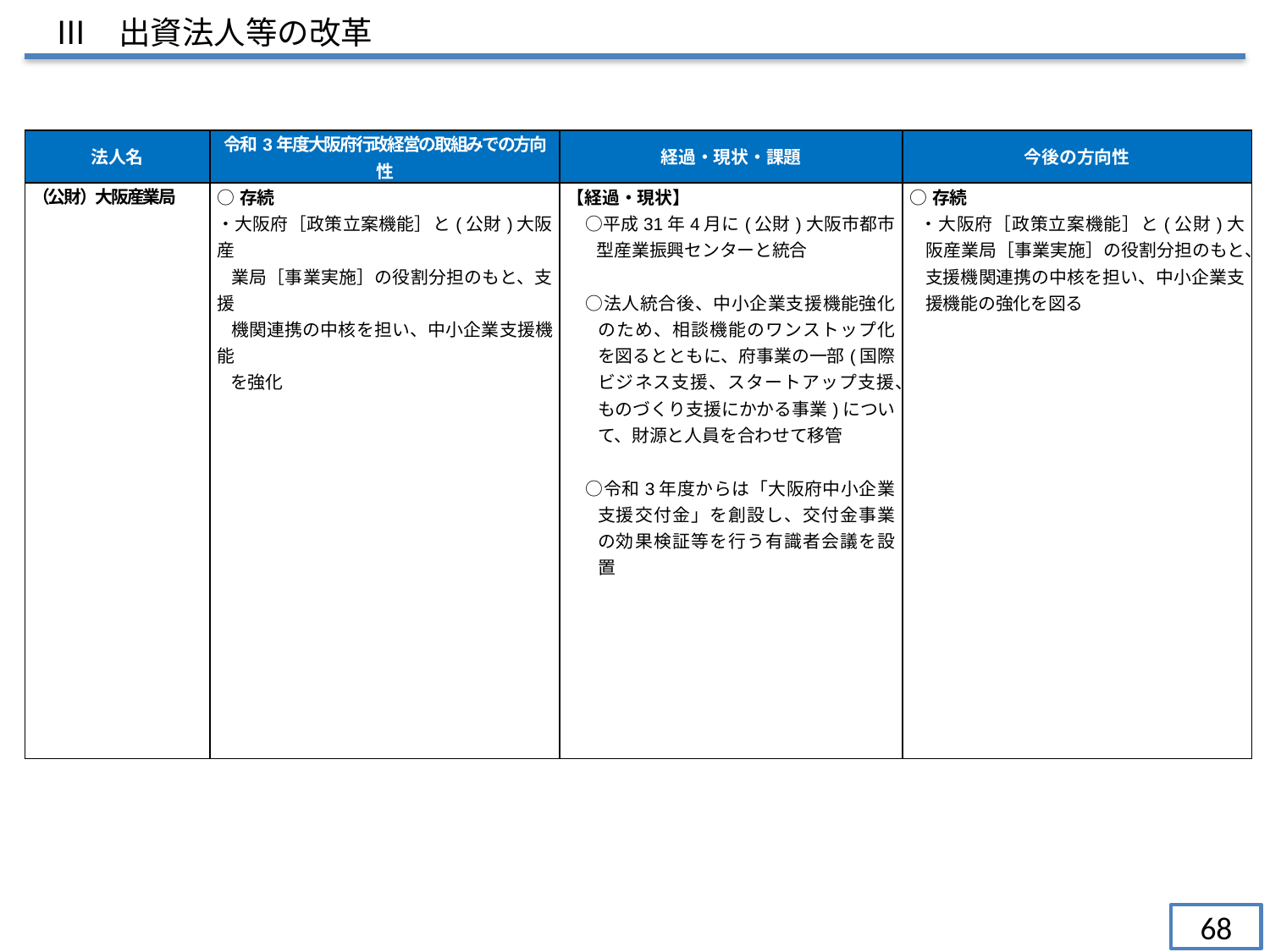

Ⅲ　出資法人等の改革
| 法人名 | 令和3年度大阪府行政経営の取組みでの方向性 | 経過・現状・課題 | 今後の方向性 |
| --- | --- | --- | --- |
| （公財）大阪産業局 | ○存続 ・大阪府［政策立案機能］と(公財)大阪産 業局［事業実施］の役割分担のもと、支援 機関連携の中核を担い、中小企業支援機能 を強化 | 【経過・現状】 　○平成31年4月に(公財)大阪市都市型産業振興センターと統合 　○法人統合後、中小企業支援機能強化のため、相談機能のワンストップ化を図るとともに、府事業の一部(国際ビジネス支援、スタートアップ支援、ものづくり支援にかかる事業)について、財源と人員を合わせて移管 　 　○令和3年度からは「大阪府中小企業支援交付金」を創設し、交付金事業の効果検証等を行う有識者会議を設置 | ○存続 ・大阪府［政策立案機能］と(公財)大阪産業局［事業実施］の役割分担のもと、支援機関連携の中核を担い、中小企業支援機能の強化を図る |
68